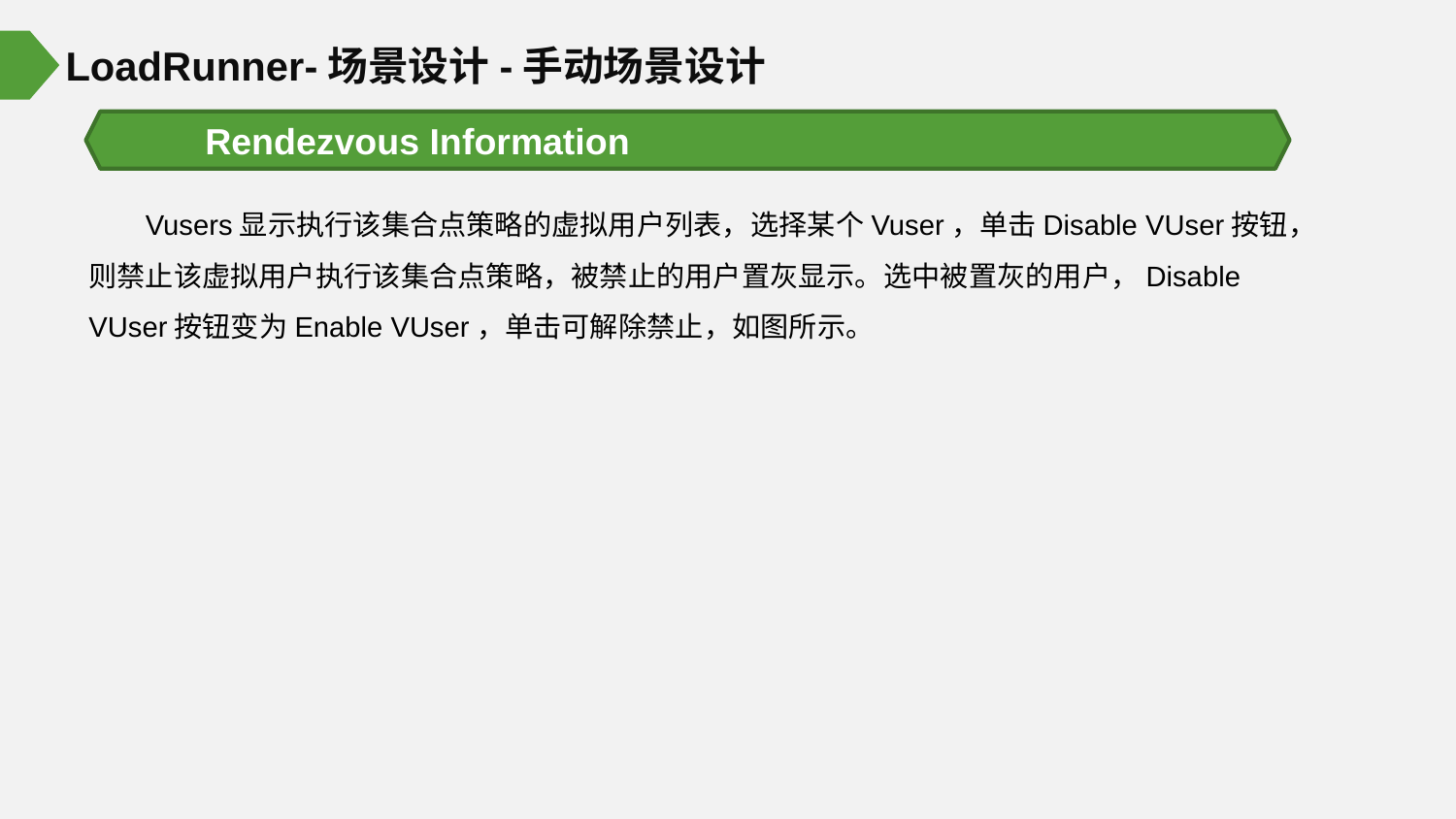

LoadRunner-场景设计-手动场景设计
Rendezvous Information
Vusers显示执行该集合点策略的虚拟用户列表，选择某个Vuser，单击Disable VUser按钮，则禁止该虚拟用户执行该集合点策略，被禁止的用户置灰显示。选中被置灰的用户，Disable VUser按钮变为Enable VUser，单击可解除禁止，如图所示。